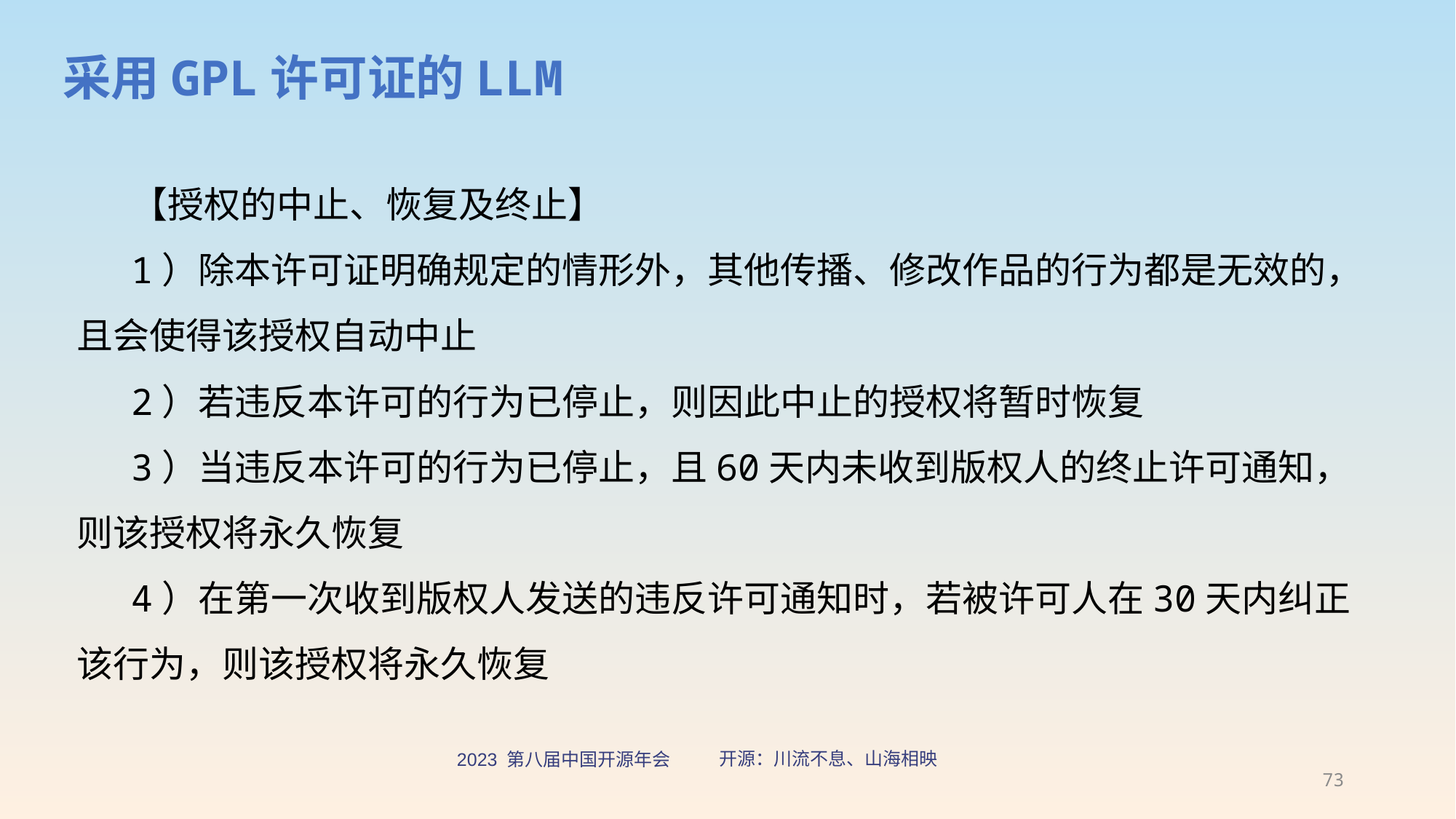

采用GPL许可证的LLM
【授权的中止、恢复及终止】
1）除本许可证明确规定的情形外，其他传播、修改作品的行为都是无效的，且会使得该授权自动中止
2）若违反本许可的行为已停止，则因此中止的授权将暂时恢复
3）当违反本许可的行为已停止，且60天内未收到版权人的终止许可通知，则该授权将永久恢复
4）在第一次收到版权人发送的违反许可通知时，若被许可人在30天内纠正该行为，则该授权将永久恢复
73